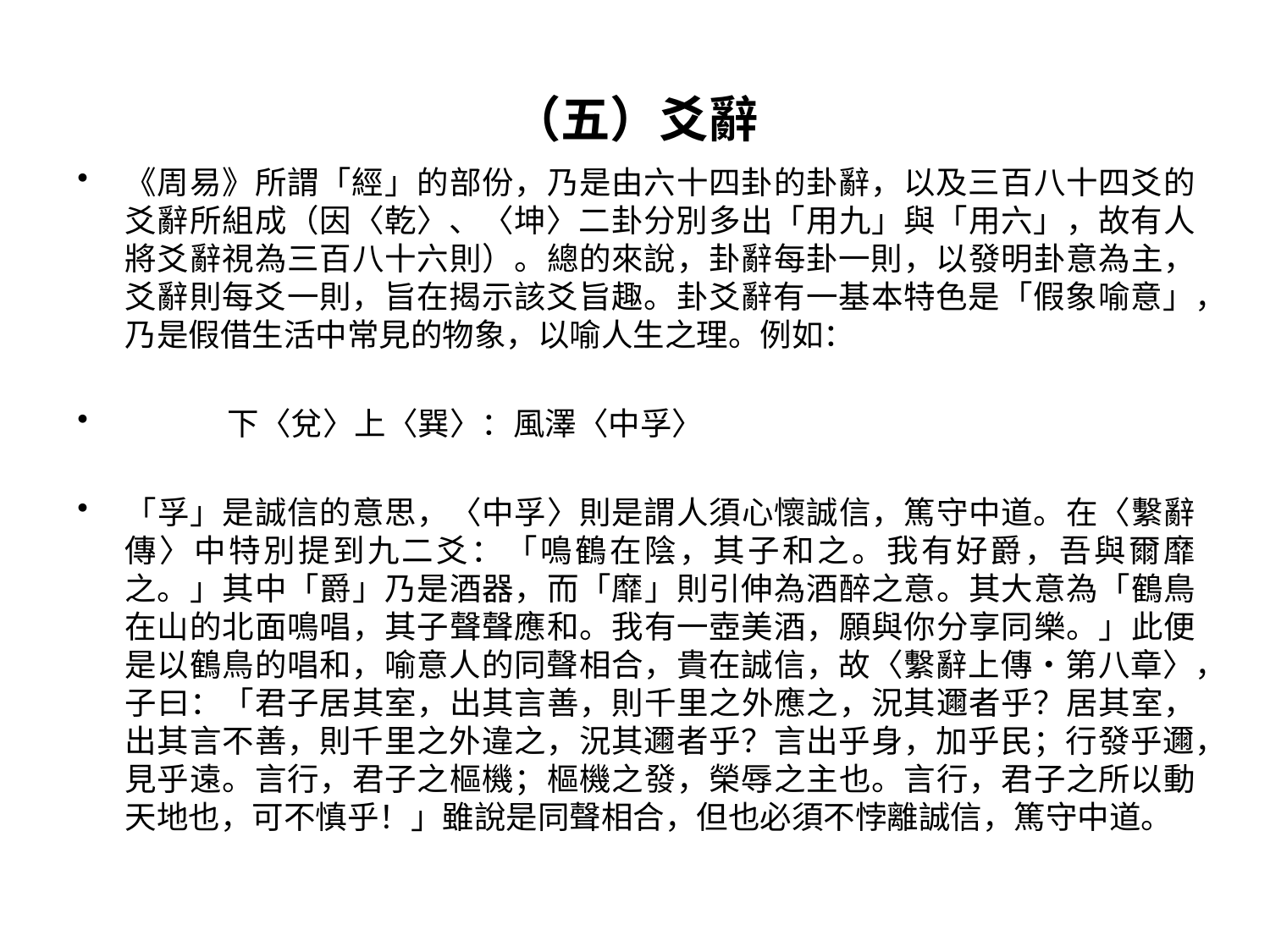

# （五）爻辭
《周易》所謂「經」的部份，乃是由六十四卦的卦辭，以及三百八十四爻的爻辭所組成（因〈乾〉、〈坤〉二卦分別多出「用九」與「用六」，故有人將爻辭視為三百八十六則）。總的來說，卦辭每卦一則，以發明卦意為主，爻辭則每爻一則，旨在揭示該爻旨趣。卦爻辭有一基本特色是「假象喻意」，乃是假借生活中常見的物象，以喻人生之理。例如：

　　 　下〈兌〉上〈巽〉：風澤〈中孚〉

「孚」是誠信的意思，〈中孚〉則是謂人須心懷誠信，篤守中道。在〈繫辭傳〉中特別提到九二爻：「鳴鶴在陰，其子和之。我有好爵，吾與爾靡之。」其中「爵」乃是酒器，而「靡」則引伸為酒醉之意。其大意為「鶴鳥在山的北面鳴唱，其子聲聲應和。我有一壺美酒，願與你分享同樂。」此便是以鶴鳥的唱和，喻意人的同聲相合，貴在誠信，故〈繫辭上傳‧第八章〉，子曰：「君子居其室，出其言善，則千里之外應之，況其邇者乎？居其室，出其言不善，則千里之外違之，況其邇者乎？言出乎身，加乎民；行發乎邇，見乎遠。言行，君子之樞機；樞機之發，榮辱之主也。言行，君子之所以動天地也，可不慎乎！」雖說是同聲相合，但也必須不悖離誠信，篤守中道。